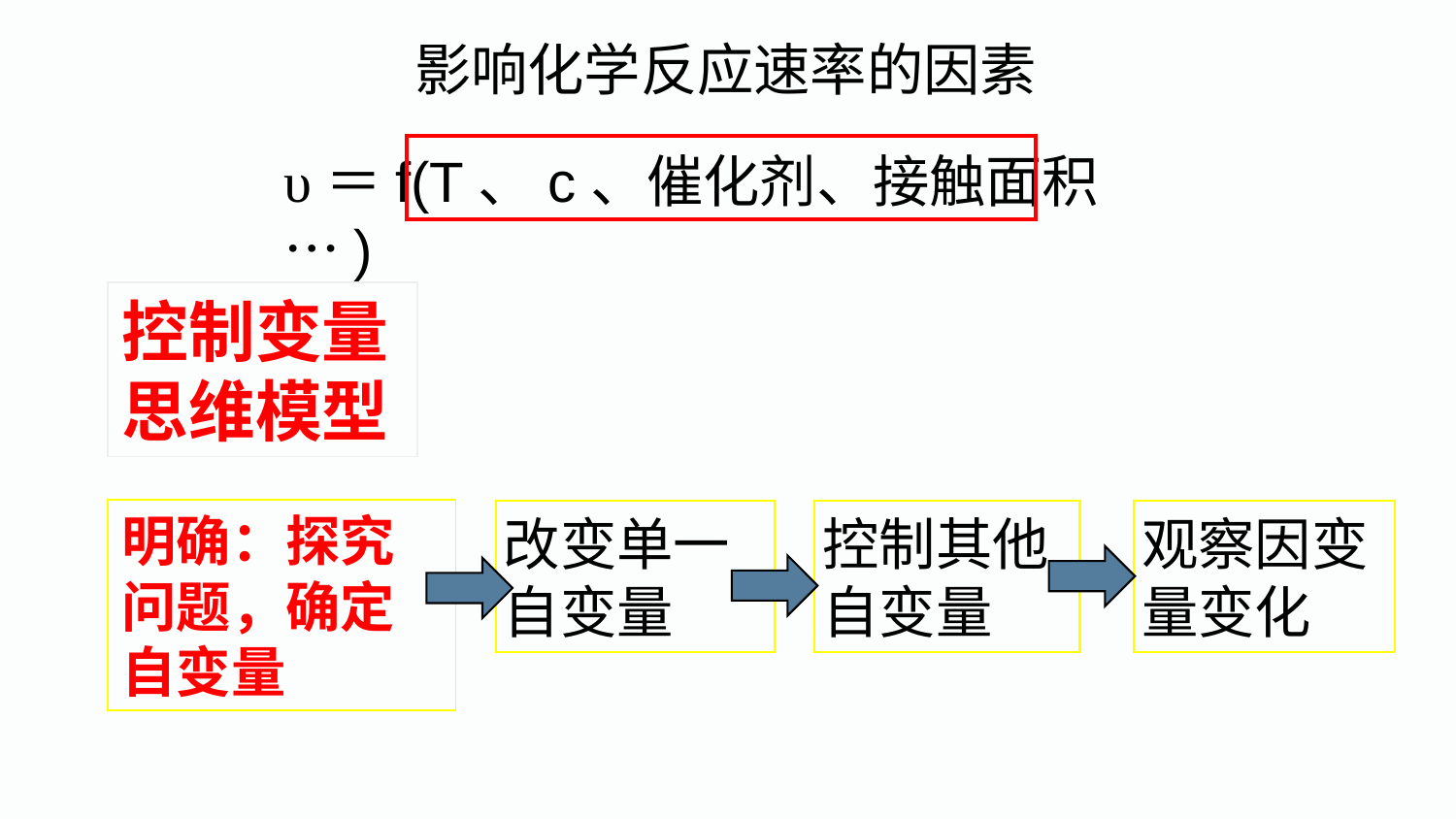

影响化学反应速率的因素

υ＝f(T、c、催化剂、接触面积 …)
控制变量思维模型
观察因变量变化
控制其他自变量
明确：探究问题，确定自变量
改变单一自变量